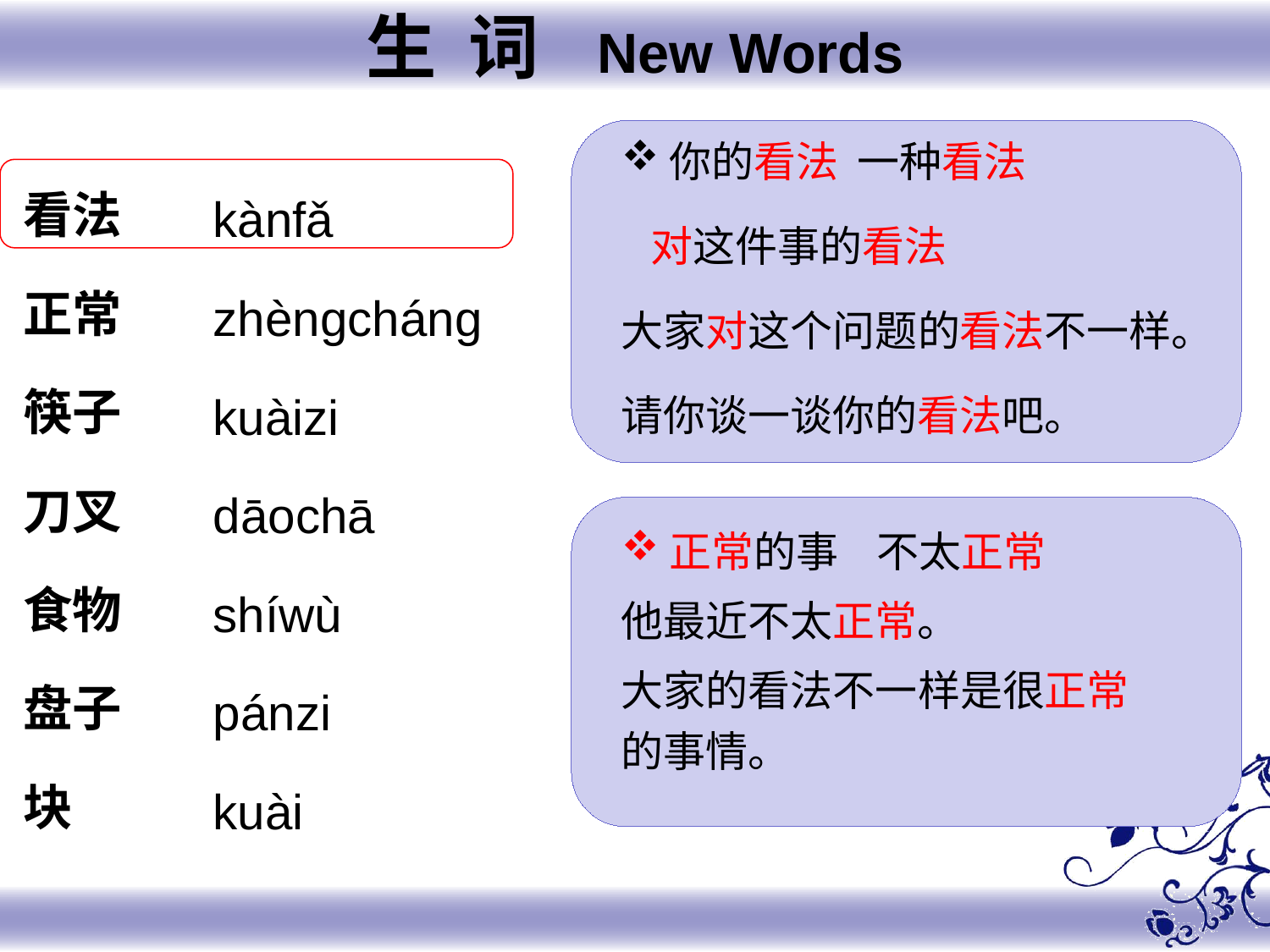

生  词   New Words
你的看法  一种看法
  对这件事的看法
大家对这个问题的看法不一样。
请你谈一谈你的看法吧。

看法
正常
筷子
刀叉
食物
盘子
块
kànfǎ
zhèngcháng
kuàizi
dāochā
shíwù
pánzi
kuài

正常的事    不太正常
他最近不太正常。
大家的看法不一样是很正常的事情。